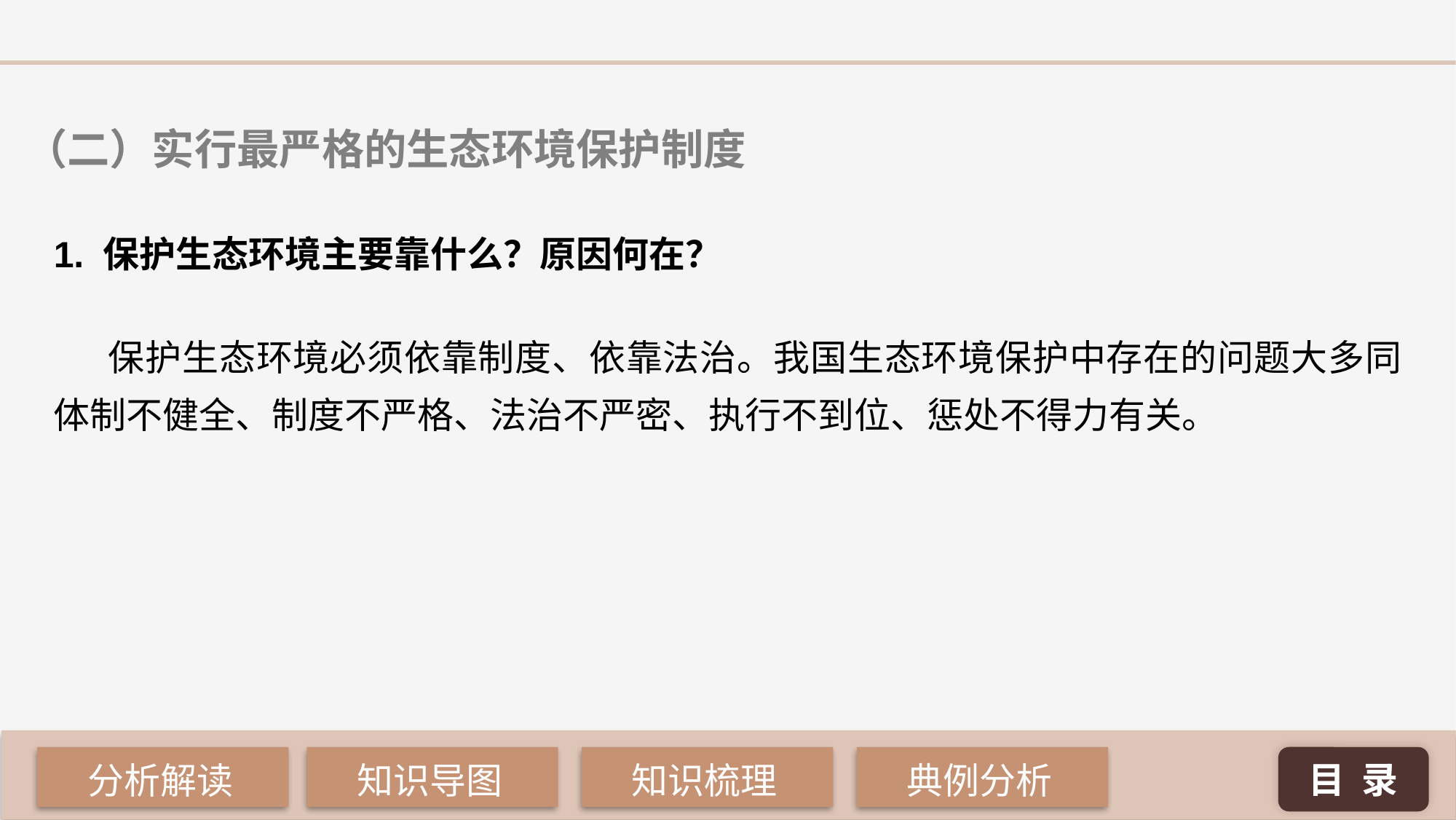

（二）实行最严格的生态环境保护制度
1. 保护生态环境主要靠什么？原因何在？
保护生态环境必须依靠制度、依靠法治。我国生态环境保护中存在的问题大多同体制不健全、制度不严格、法治不严密、执行不到位、惩处不得力有关。